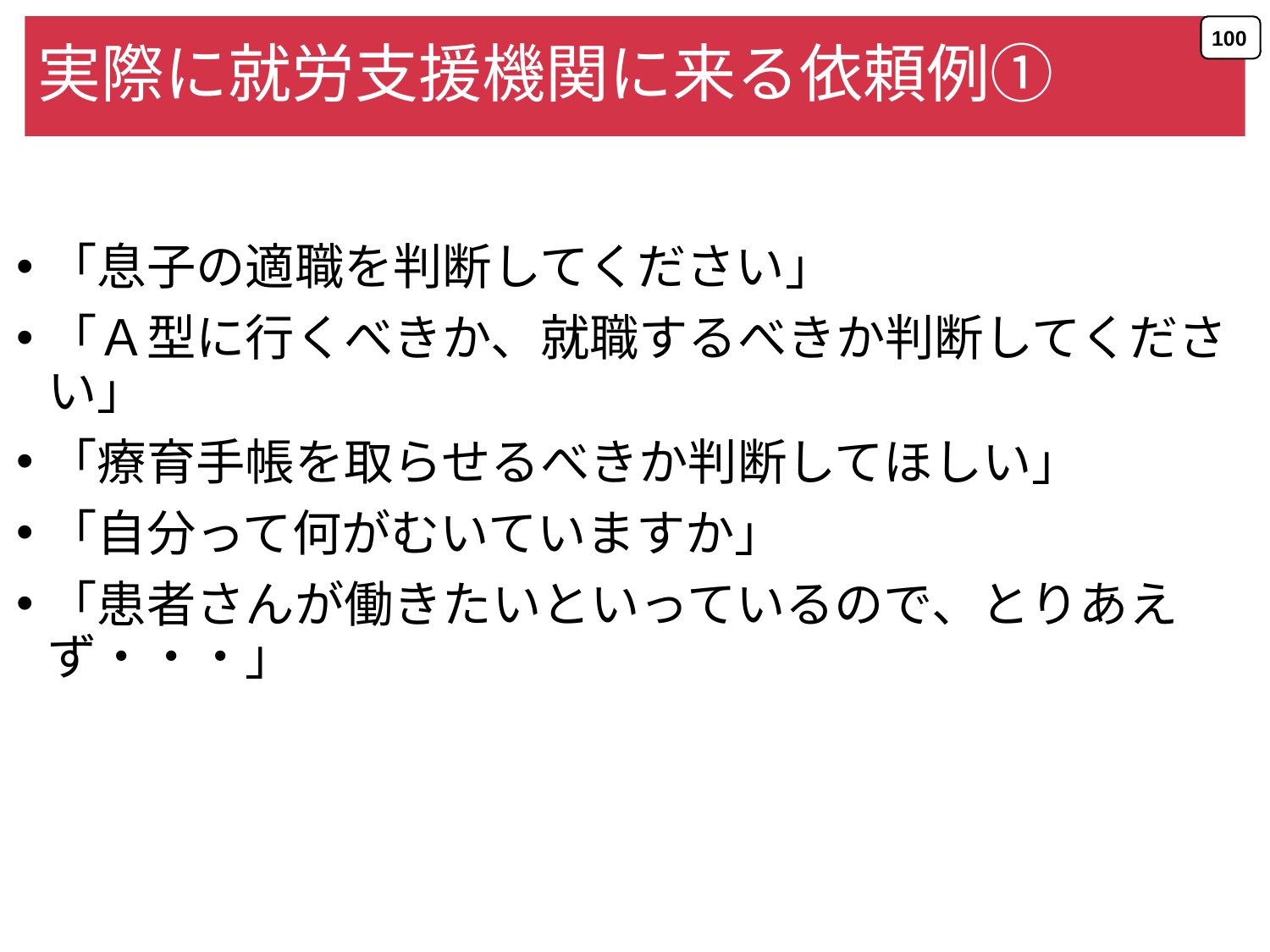

100
# 実際に就労支援機関に来る依頼例①

「息子の適職を判断してください」
「Ａ型に行くべきか、就職するべきか判断してください」
「療育手帳を取らせるべきか判断してほしい」
「自分って何がむいていますか」
「患者さんが働きたいといっているので、とりあえず・・・」